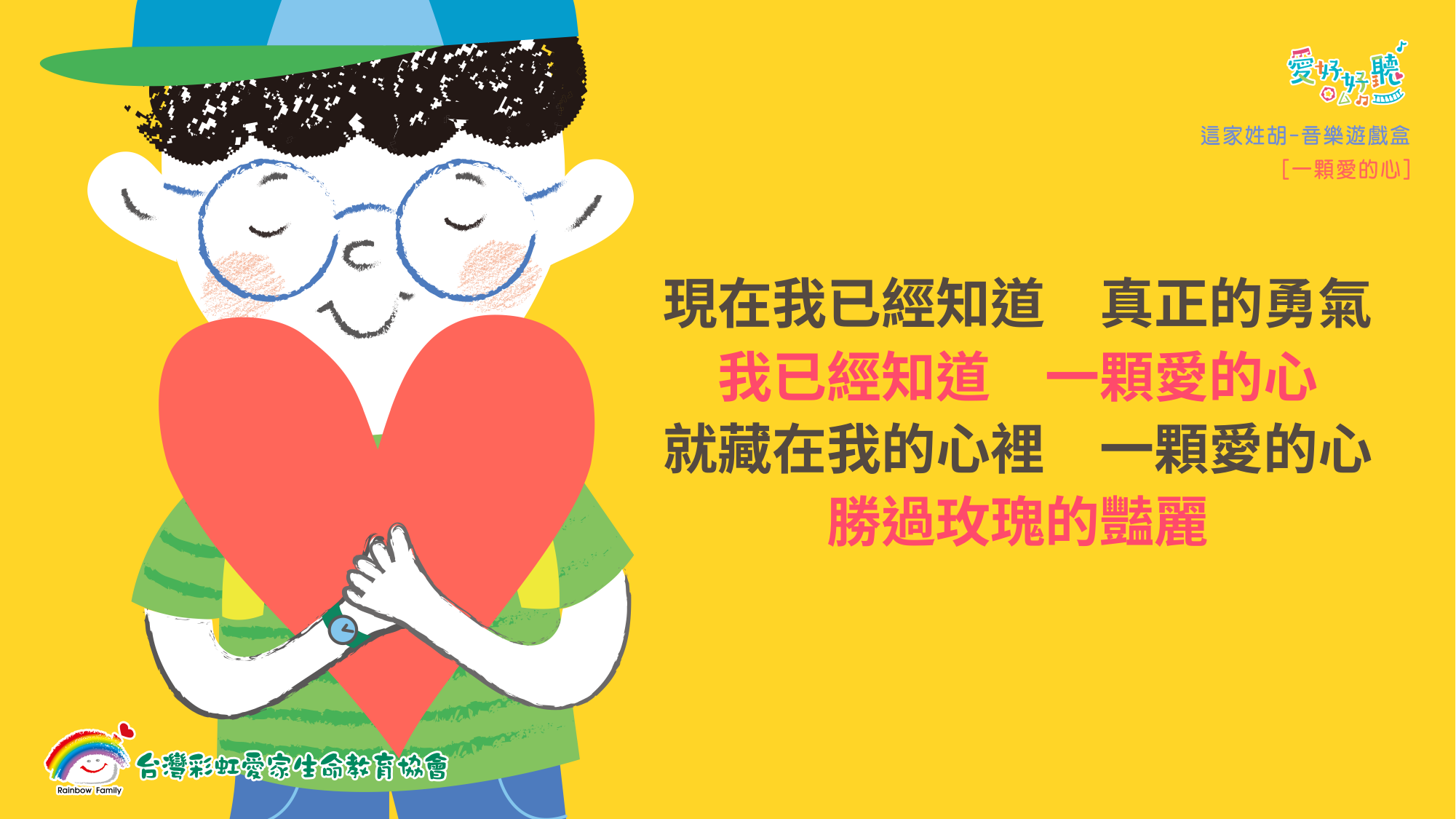

現在我已經知道　真正的勇氣
我已經知道　一顆愛的心
就藏在我的心裡　一顆愛的心
勝過玫瑰的豔麗